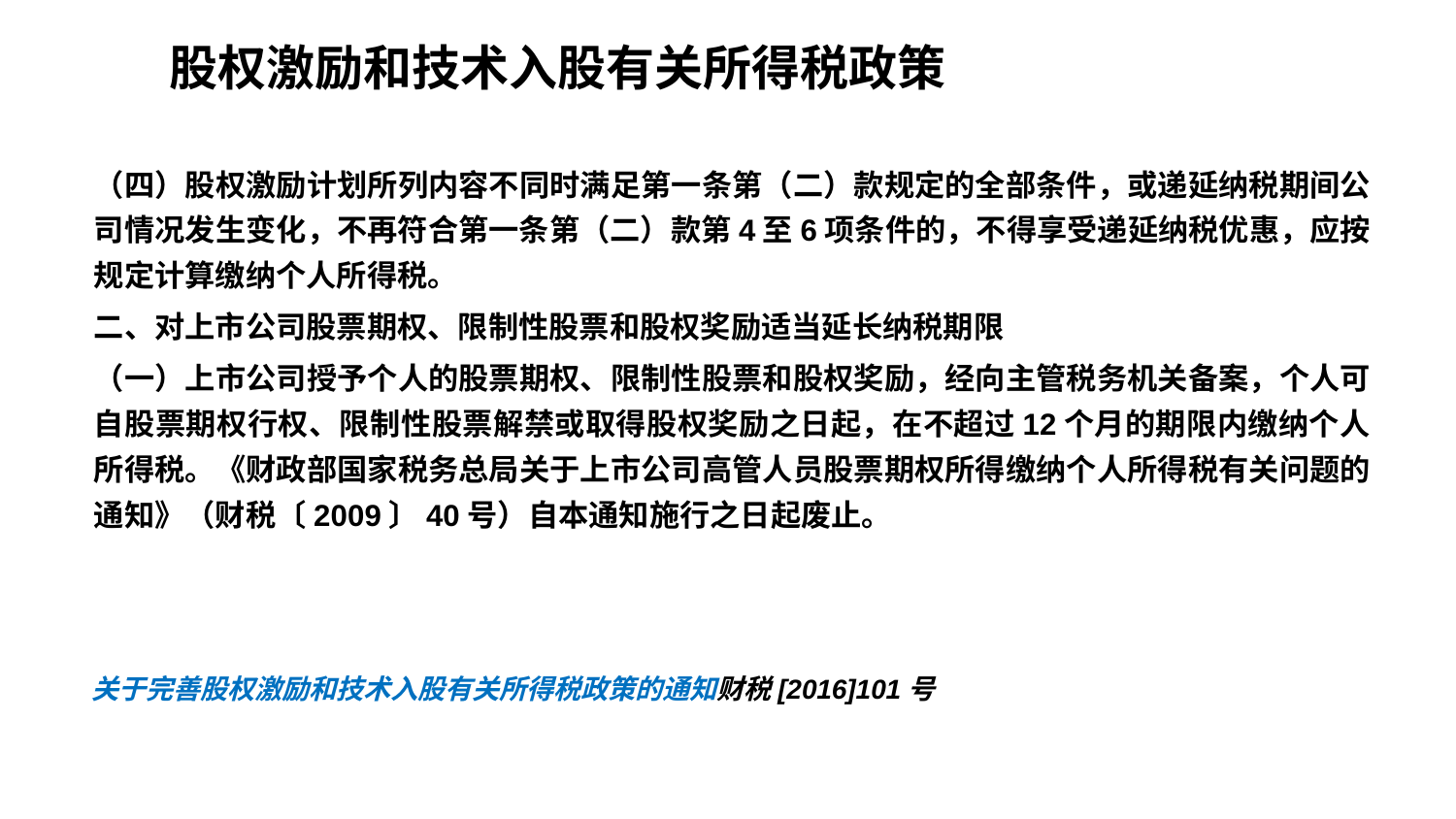

# 股权激励和技术入股有关所得税政策
（四）股权激励计划所列内容不同时满足第一条第（二）款规定的全部条件，或递延纳税期间公司情况发生变化，不再符合第一条第（二）款第4至6项条件的，不得享受递延纳税优惠，应按规定计算缴纳个人所得税。
二、对上市公司股票期权、限制性股票和股权奖励适当延长纳税期限
（一）上市公司授予个人的股票期权、限制性股票和股权奖励，经向主管税务机关备案，个人可自股票期权行权、限制性股票解禁或取得股权奖励之日起，在不超过12个月的期限内缴纳个人所得税。《财政部国家税务总局关于上市公司高管人员股票期权所得缴纳个人所得税有关问题的通知》（财税〔2009〕40号）自本通知施行之日起废止。
关于完善股权激励和技术入股有关所得税政策的通知财税[2016]101号